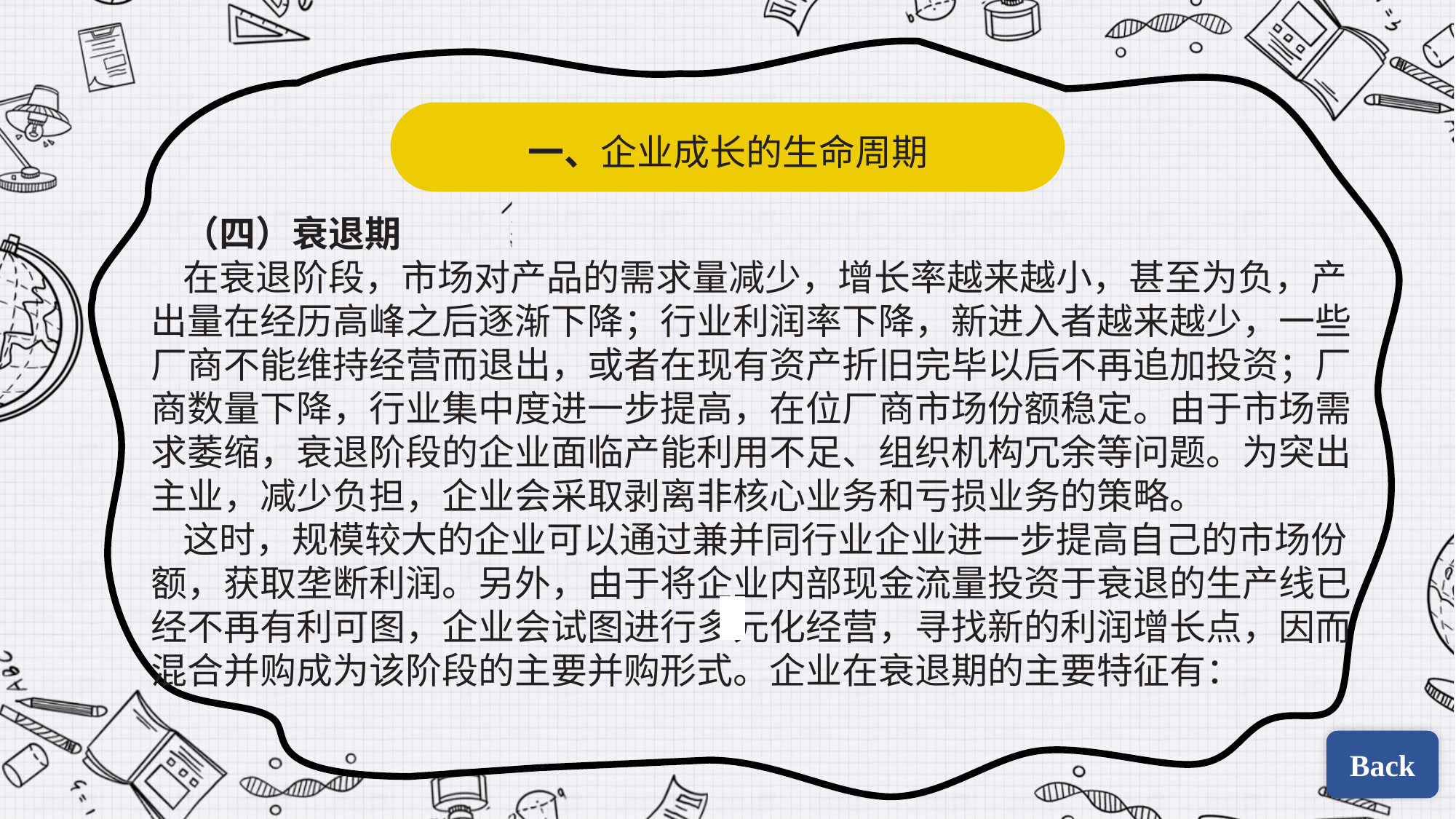

一、企业成长的生命周期
（四）衰退期
在衰退阶段，市场对产品的需求量减少，增长率越来越小，甚至为负，产出量在经历高峰之后逐渐下降；行业利润率下降，新进入者越来越少，一些厂商不能维持经营而退出，或者在现有资产折旧完毕以后不再追加投资；厂商数量下降，行业集中度进一步提高，在位厂商市场份额稳定。由于市场需求萎缩，衰退阶段的企业面临产能利用不足、组织机构冗余等问题。为突出主业，减少负担，企业会采取剥离非核心业务和亏损业务的策略。
这时，规模较大的企业可以通过兼并同行业企业进一步提高自己的市场份额，获取垄断利润。另外，由于将企业内部现金流量投资于衰退的生产线已经不再有利可图，企业会试图进行多元化经营，寻找新的利润增长点，因而混合并购成为该阶段的主要并购形式。企业在衰退期的主要特征有：
|  |  |
| --- | --- |
|  |  |

Back
Back